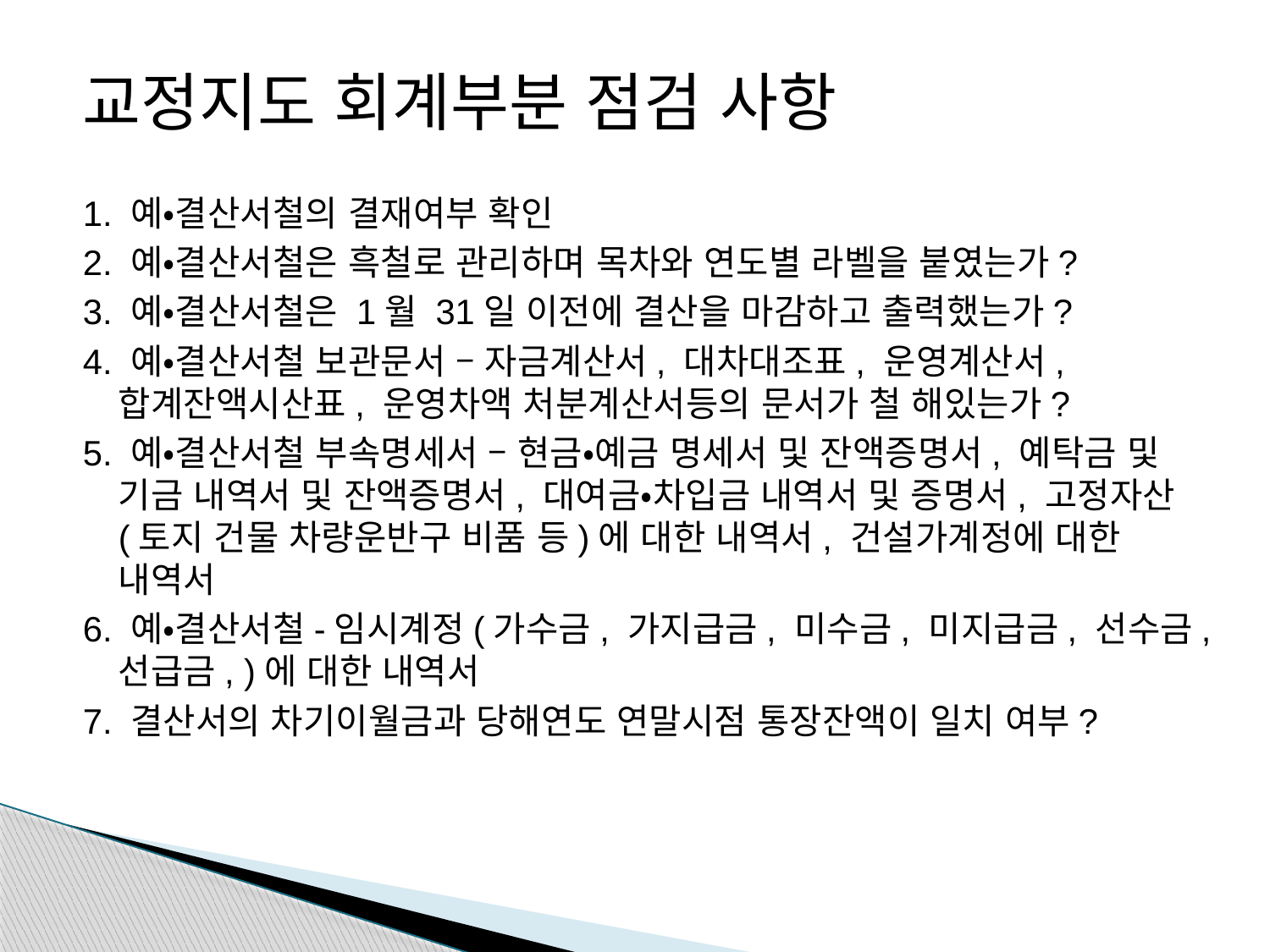

교정지도 회계부분 점검 사항

1. 예•결산서철의 결재여부 확인
2. 예•결산서철은 흑철로 관리하며 목차와 연도별 라벨을 붙였는가?
3. 예•결산서철은 1월 31일 이전에 결산을 마감하고 출력했는가?
4. 예•결산서철 보관문서 – 자금계산서, 대차대조표, 운영계산서, 합계잔액시산표, 운영차액 처분계산서등의 문서가 철 해있는가?
5. 예•결산서철 부속명세서 – 현금•예금 명세서 및 잔액증명서, 예탁금 및 기금 내역서 및 잔액증명서, 대여금•차입금 내역서 및 증명서, 고정자산(토지 건물 차량운반구 비품 등)에 대한 내역서, 건설가계정에 대한 내역서
6. 예•결산서철-임시계정(가수금, 가지급금, 미수금, 미지급금, 선수금,선급금, )에 대한 내역서
7. 결산서의 차기이월금과 당해연도 연말시점 통장잔액이 일치 여부?